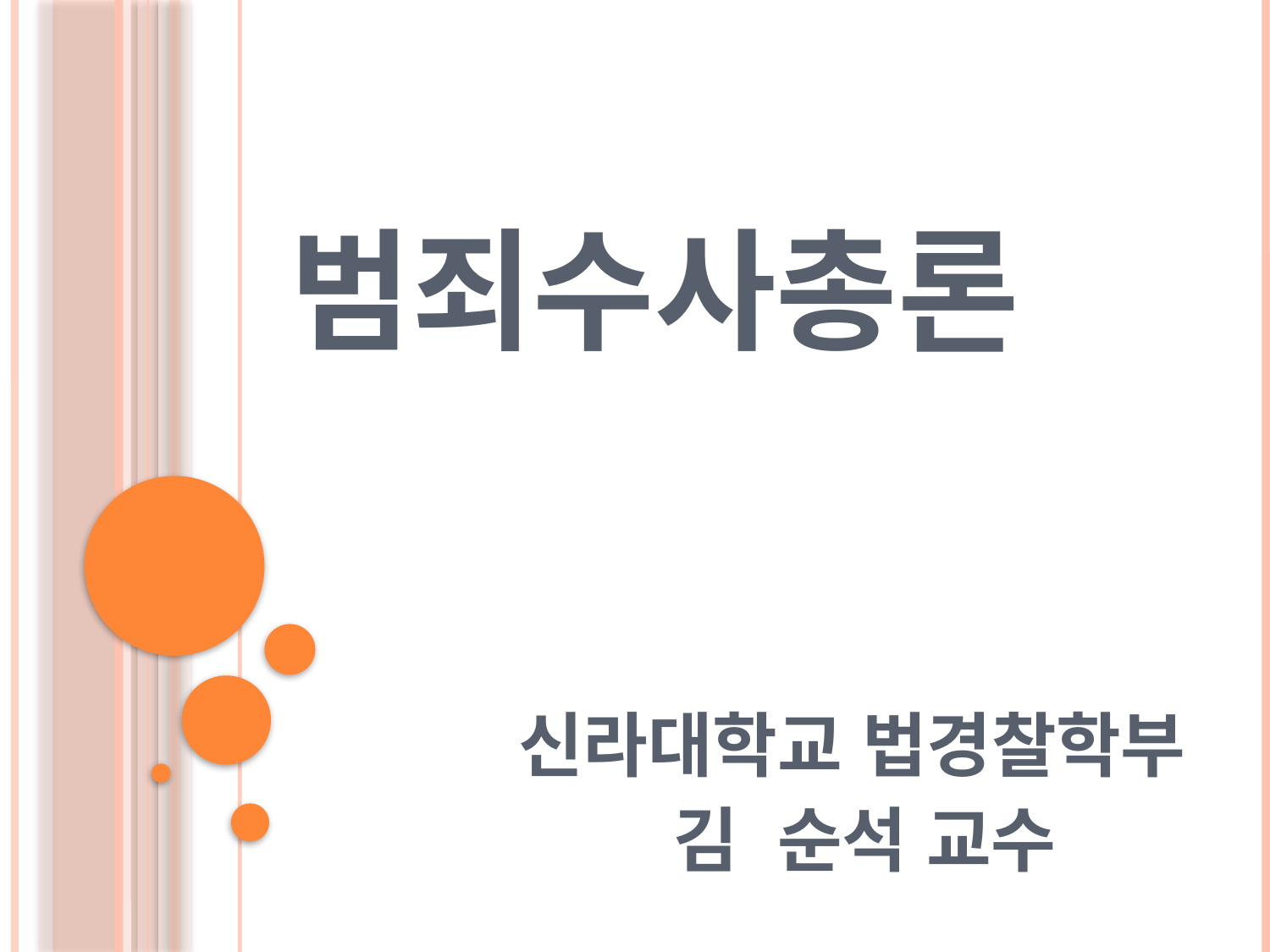

# 범죄수사총론
신라대학교 법경찰학부
       김  순석 교수